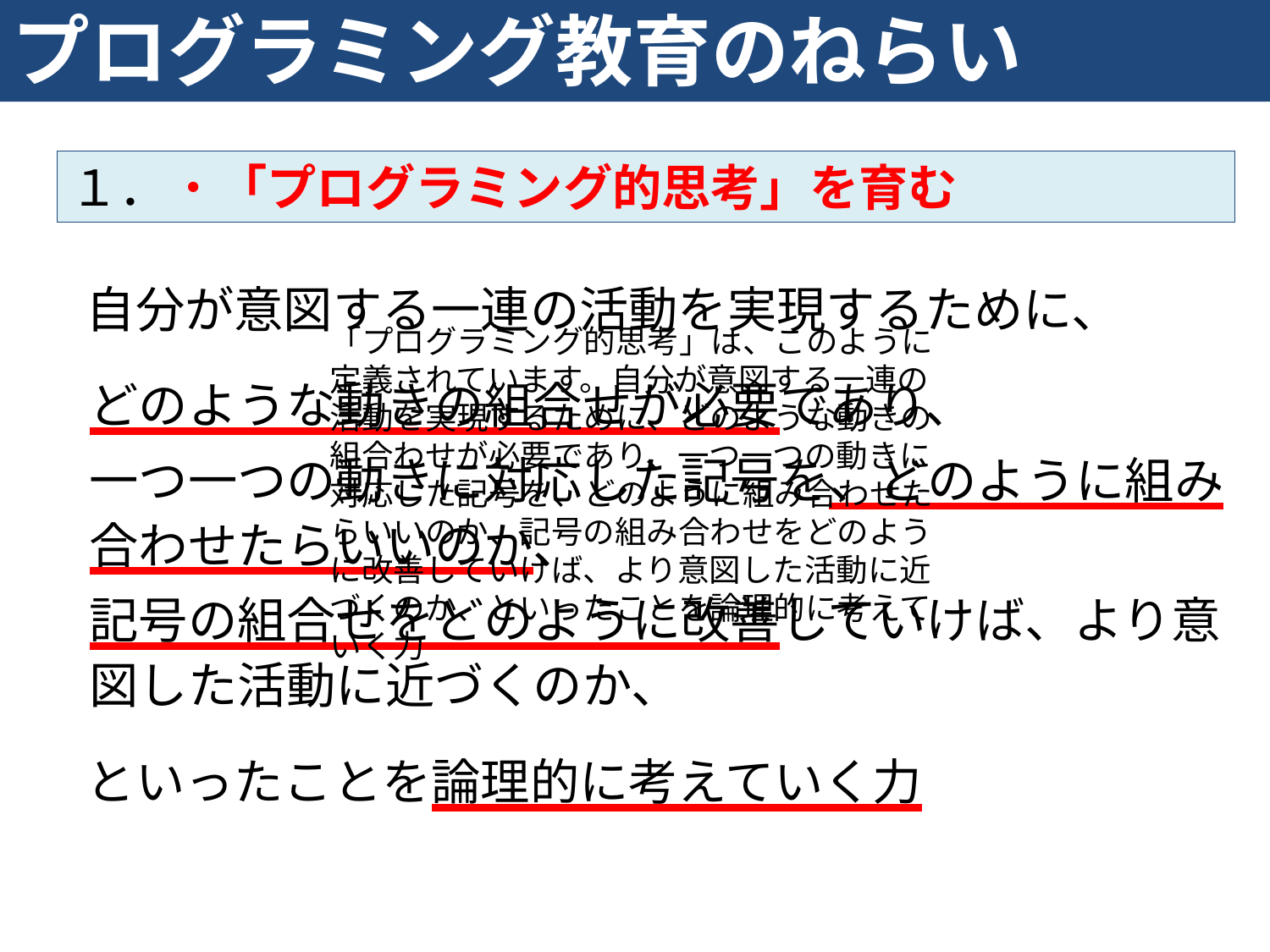

プログラミング教育のねらい
１．・「プログラミング的思考」を育む
　 自分が意図する一連の活動を実現するために、
どのような動きの組合せが必要であり、
一つ一つの動きに対応した記号を、どのように組み合わせたらいいのか、
記号の組合せをどのように改善していけば、より意図した活動に近づくのか、
　 といったことを論理的に考えていく力
「プログラミング的思考」は、このように定義されています。自分が意図する一連の活動を実現するために、どのような動きの組合わせが必要であり、一つ一つの動きに対応した記号を、どのように組み合わせたらいいのか、記号の組み合わせをどのように改善していけば、より意図した活動に近づくのか、といったことを論理的に考えていく力